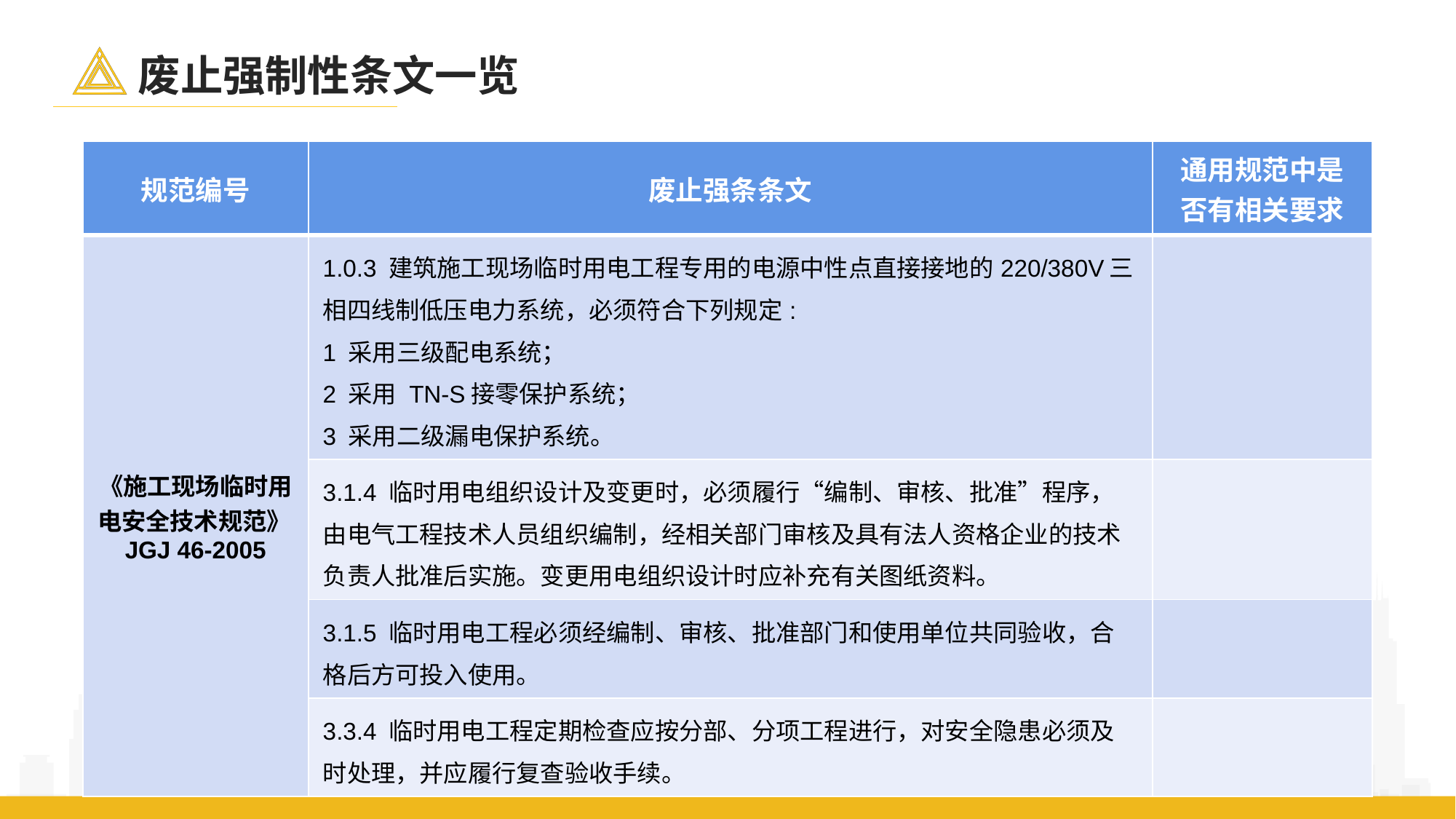

废止强制性条文一览

| 规范编号 | 废止强条条文 | 通用规范中是否有相关要求 |
| --- | --- | --- |
| 《施工现场临时用电安全技术规范》JGJ 46-2005 | 1.0.3 建筑施工现场临时用电工程专用的电源中性点直接接地的220/380V三相四线制低压电力系统，必须符合下列规定: 1 采用三级配电系统； 2 采用 TN-S接零保护系统； 3 采用二级漏电保护系统。 |  |
|  | 3.1.4 临时用电组织设计及变更时，必须履行“编制、审核、批准”程序，由电气工程技术人员组织编制，经相关部门审核及具有法人资格企业的技术负责人批准后实施。变更用电组织设计时应补充有关图纸资料。 |  |
|  | 3.1.5 临时用电工程必须经编制、审核、批准部门和使用单位共同验收，合格后方可投入使用。 |  |
|  | 3.3.4 临时用电工程定期检查应按分部、分项工程进行，对安全隐患必须及时处理，并应履行复查验收手续。 |  |